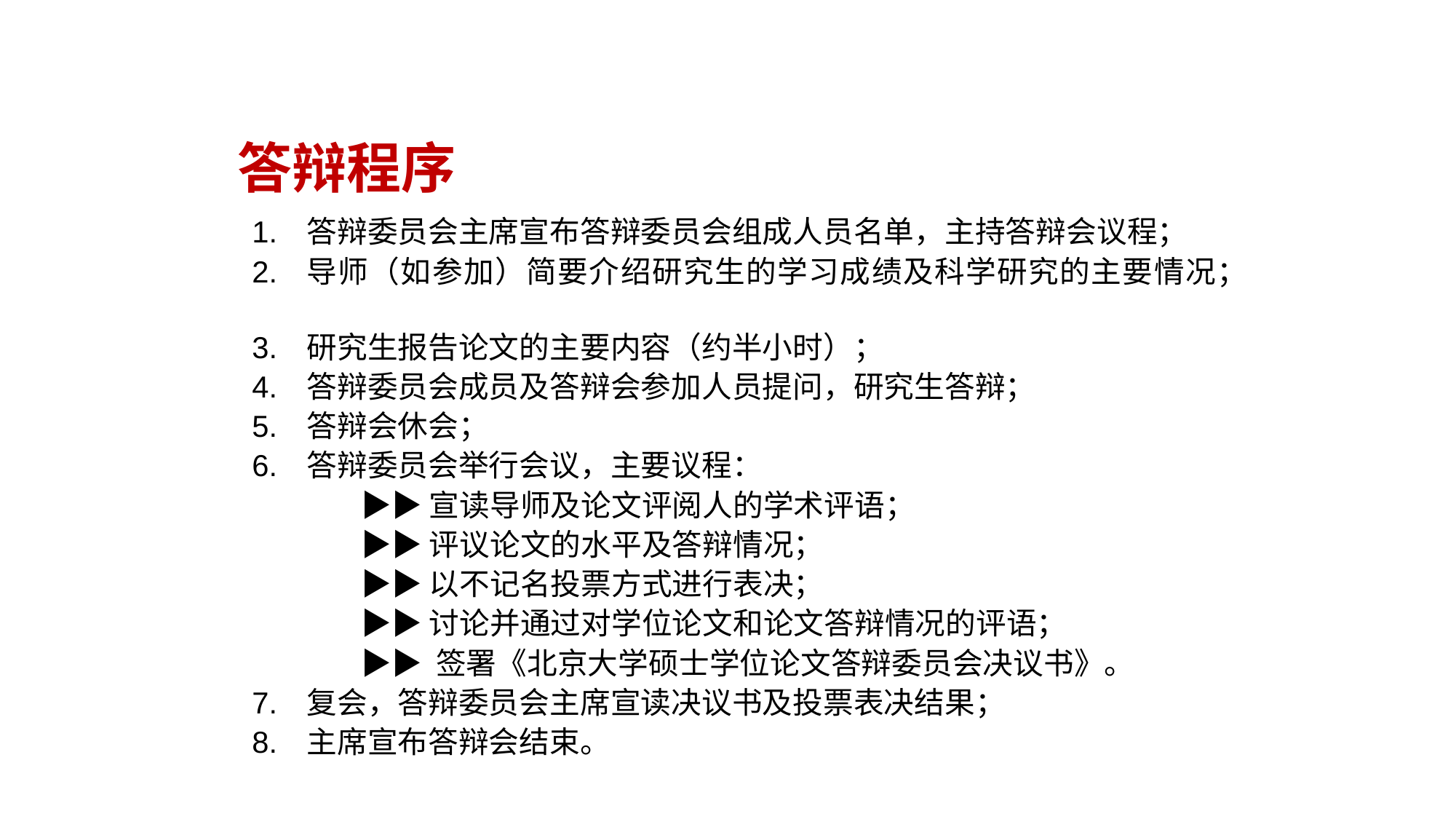

答辩程序
答辩委员会主席宣布答辩委员会组成人员名单，主持答辩会议程；
导师（如参加）简要介绍研究生的学习成绩及科学研究的主要情况；
研究生报告论文的主要内容（约半小时）；
答辩委员会成员及答辩会参加人员提问，研究生答辩；
答辩会休会；
答辩委员会举行会议，主要议程：
	▶▶宣读导师及论文评阅人的学术评语；
	▶▶评议论文的水平及答辩情况；
	▶▶以不记名投票方式进行表决；
	▶▶讨论并通过对学位论文和论文答辩情况的评语；
	▶▶ 签署《北京大学硕士学位论文答辩委员会决议书》。
复会，答辩委员会主席宣读决议书及投票表决结果；
主席宣布答辩会结束。